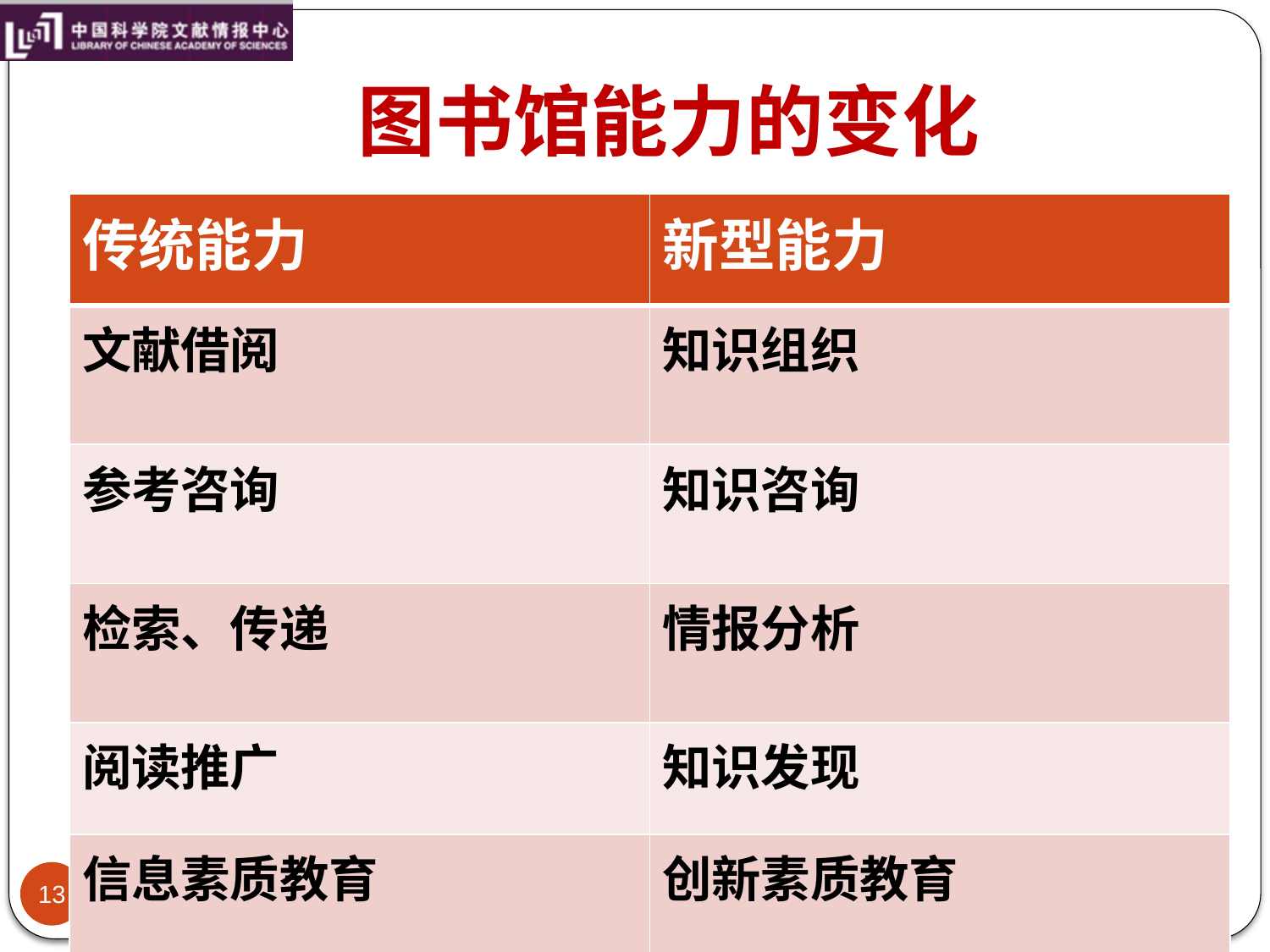

# 图书馆能力的变化
| 传统能力 | 新型能力 |
| --- | --- |
| 文献借阅 | 知识组织 |
| 参考咨询 | 知识咨询 |
| 检索、传递 | 情报分析 |
| 阅读推广 | 知识发现 |
| 信息素质教育 | 创新素质教育 |

13